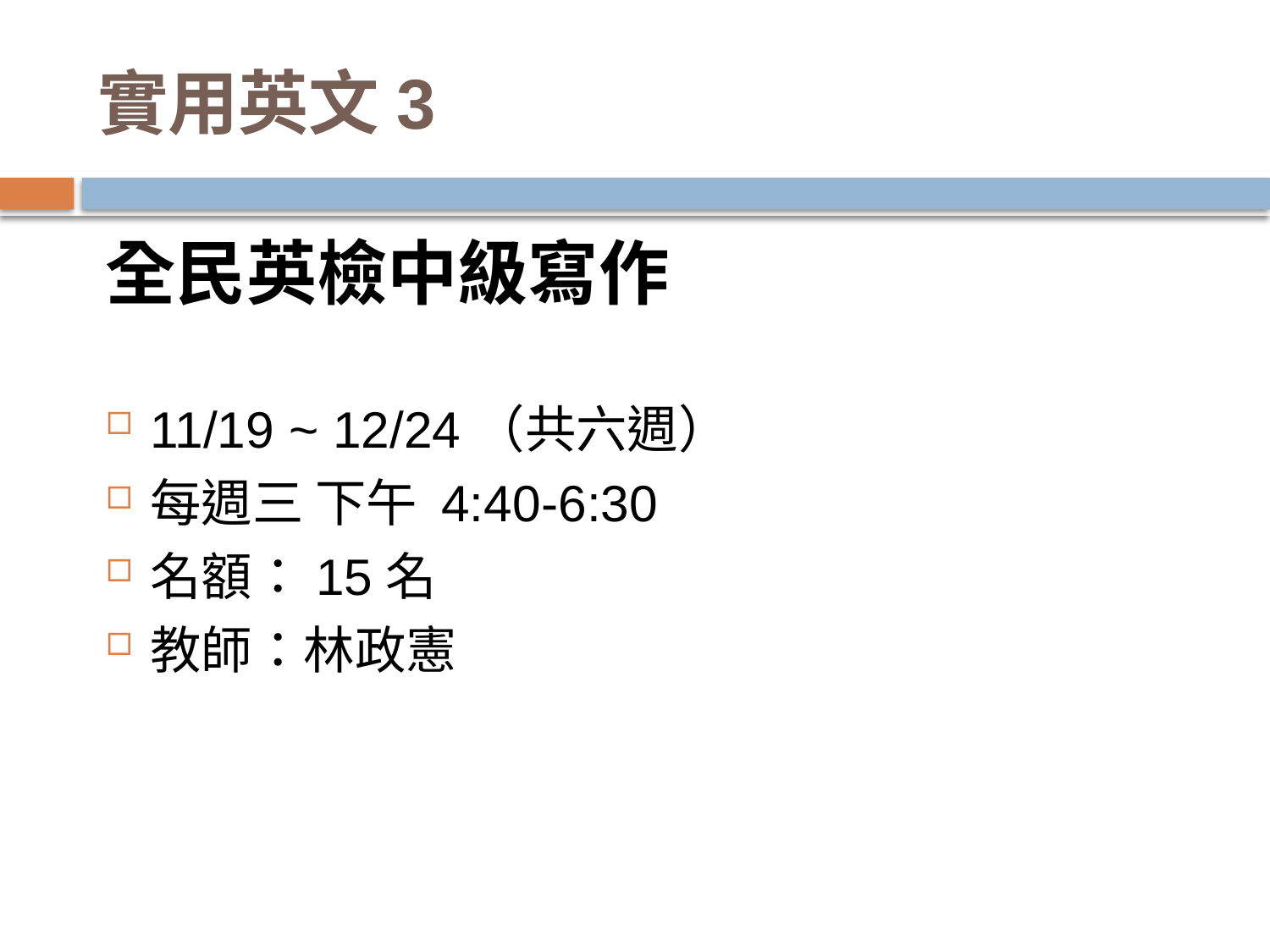

# 實用英文3
全民英檢中級寫作

11/19 ~ 12/24（共六週）
每週三 下午 4:40-6:30
名額：15名
教師：林政憲